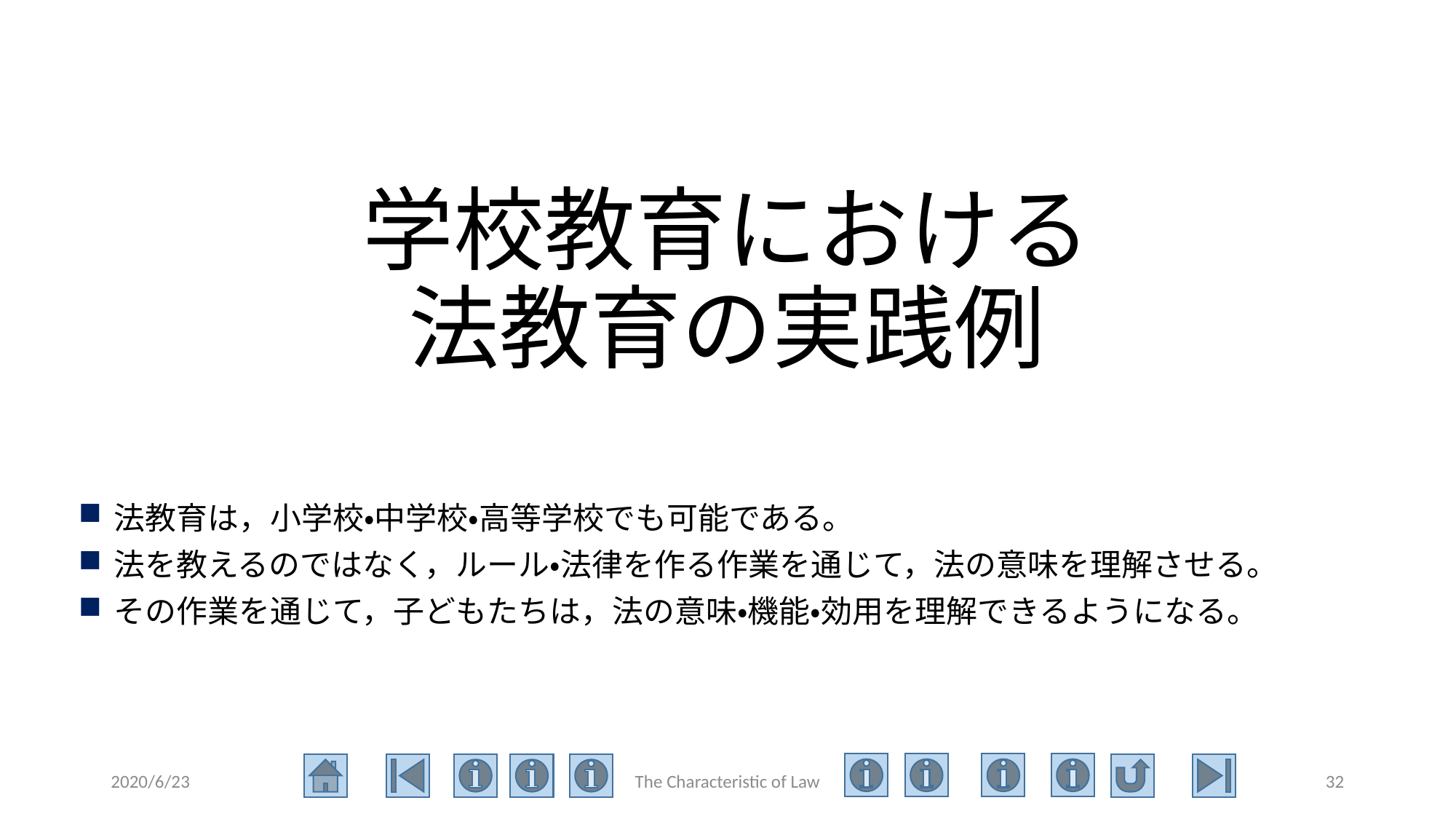

# 学校教育における 法教育の実践例
法教育は，小学校・中学校・高等学校でも可能である。
法を教えるのではなく，ルール・法律を作る作業を通じて，法の意味を理解させる。
その作業を通じて，子どもたちは，法の意味・機能・効用を理解できるようになる。
2020/6/23
The Characteristic of Law
32